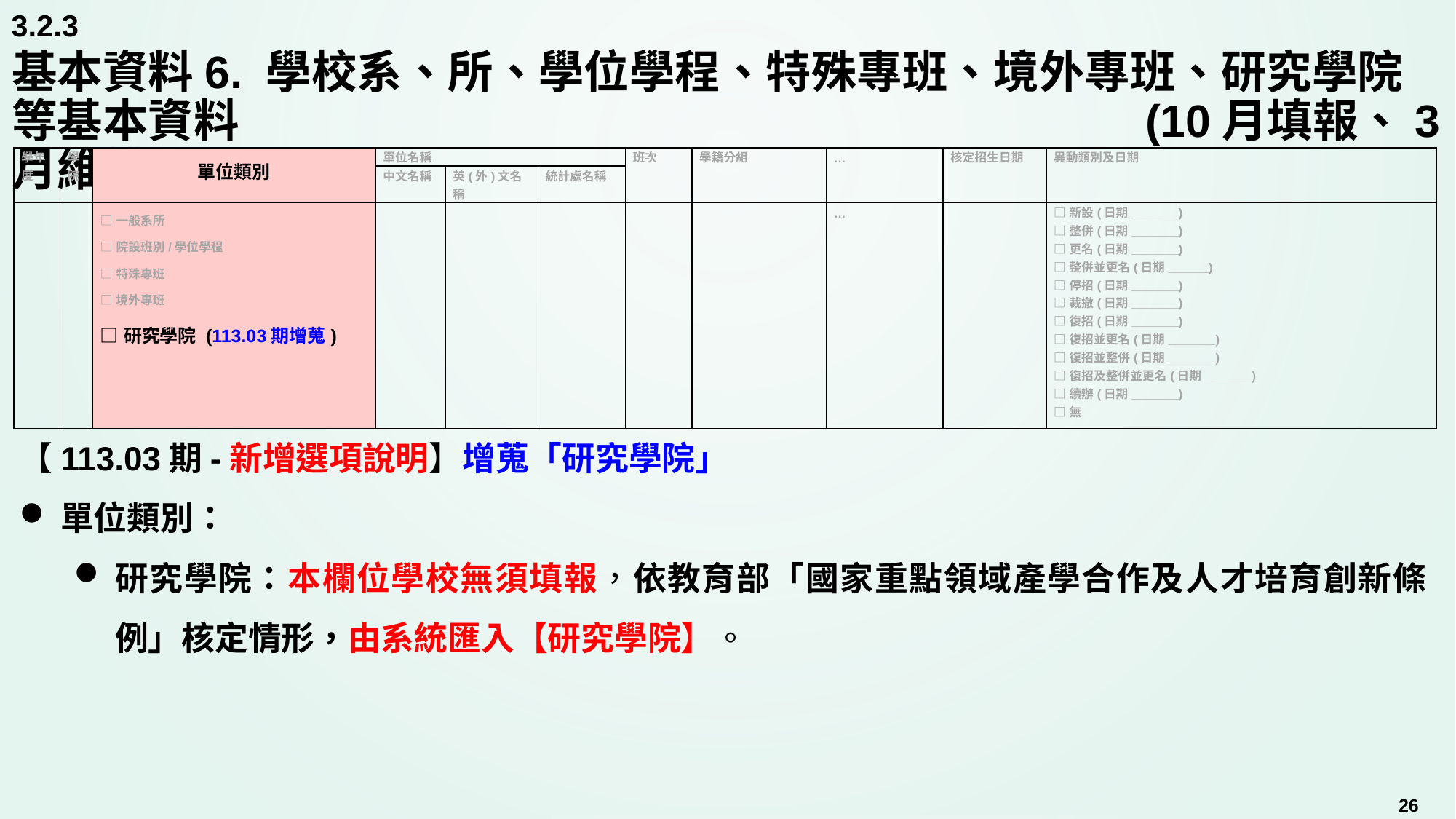

3.2.3
# 基本資料6. 學校系、所、學位學程、特殊專班、境外專班、研究學院等基本資料								   (10月填報、3月維護)
| 學年度 | 學院 | 單位類別 | 單位名稱 |  |  | 班次 | 學籍分組 | … | 核定招生日期 | 異動類別及日期 |
| --- | --- | --- | --- | --- | --- | --- | --- | --- | --- | --- |
|  |  |  | 中文名稱 | 英(外)文名稱 | 統計處名稱 |  |  |  |  |  |
|  |  | □一般系所 □院設班別/學位學程 □特殊專班 □境外專班 □研究學院 (113.03期增蒐) |  |  |  |  |  | … |  | □新設(日期\_\_\_\_\_\_\_) □整併(日期\_\_\_\_\_\_\_) □更名(日期\_\_\_\_\_\_\_) □整併並更名(日期\_\_\_\_\_\_) □停招(日期\_\_\_\_\_\_\_) □裁撤(日期\_\_\_\_\_\_\_) □復招(日期\_\_\_\_\_\_\_) □復招並更名(日期\_\_\_\_\_\_\_) □復招並整併(日期\_\_\_\_\_\_\_) □復招及整併並更名(日期\_\_\_\_\_\_\_) □續辦(日期\_\_\_\_\_\_\_) □無 |
【113.03期-新增選項說明】增蒐「研究學院」
單位類別：
研究學院：本欄位學校無須填報，依教育部「國家重點領域產學合作及人才培育創新條例」核定情形，由系統匯入【研究學院】。